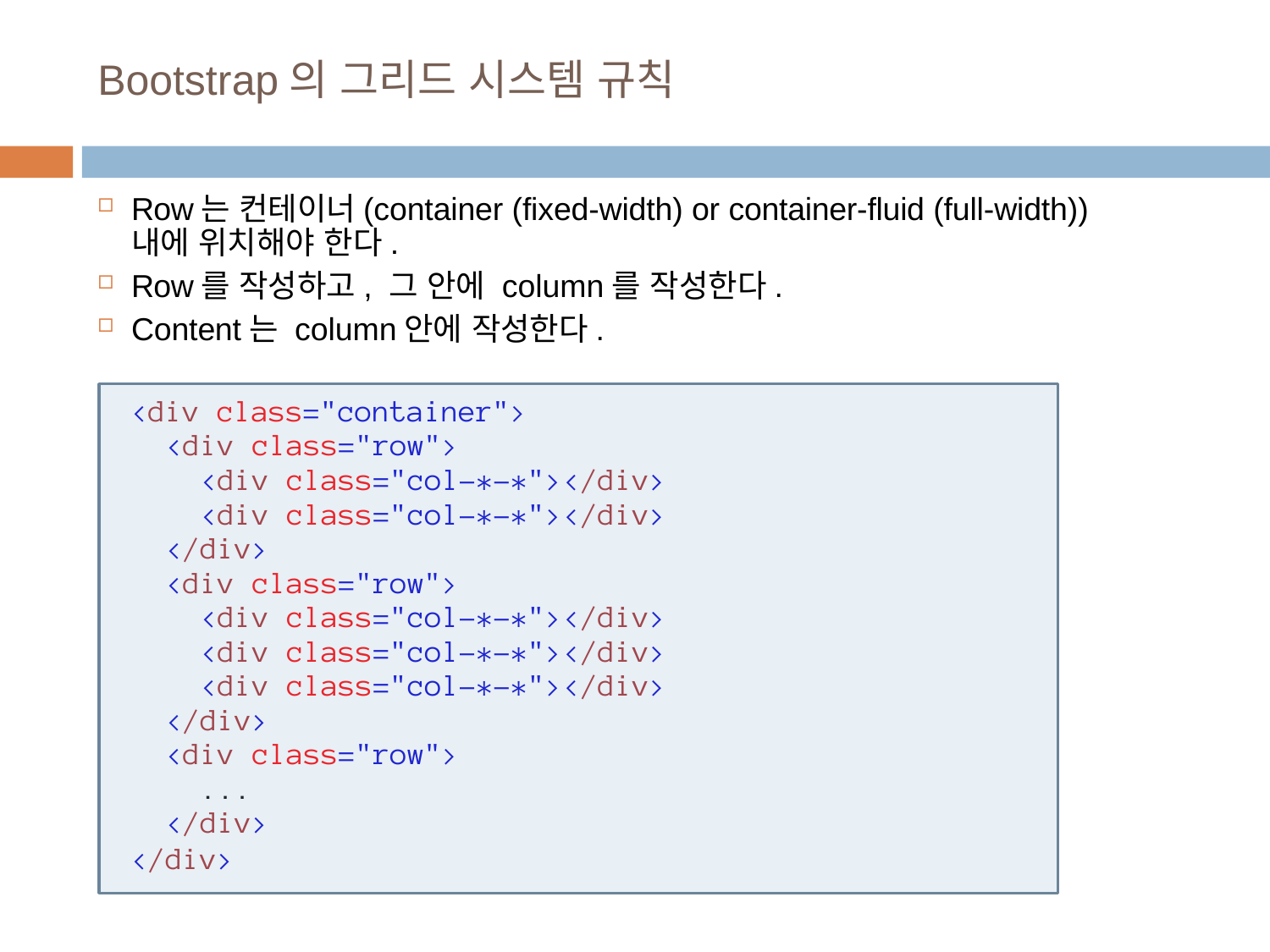

# Bootstrap의 그리드 시스템 규칙
Row는 컨테이너(container (fixed-width) or container-fluid (full-width))  내에 위치해야 한다.
Row를 작성하고, 그 안에 column를 작성한다.
Content는 column안에 작성한다.

<div class="container">
<div class="row">
<div class="col-*-*"></div>
<div class="col-*-*"></div>
</div>
<div class="row">
<div class="col-*-*"></div>
<div class="col-*-*"></div>
<div class="col-*-*"></div>
</div>
<div class="row">
...
</div>
</div>